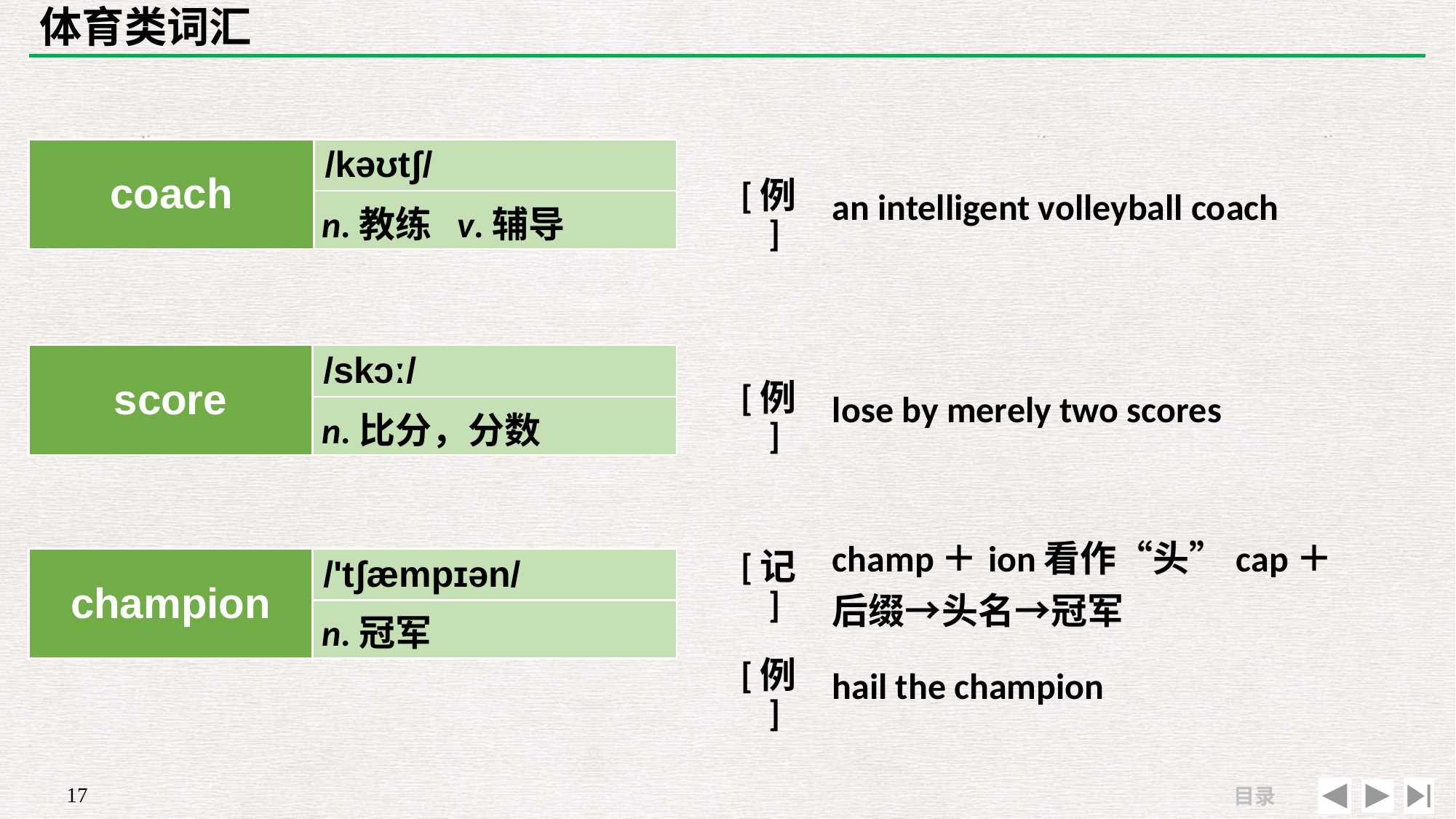

# 体育类词汇

|  |  |
| --- | --- |
| [例] | an intelligent volleyball coach |
| coach | /kəʊtʃ/ |
| --- | --- |
|  |  |
n.教练  v.辅导
|  |  |
| --- | --- |
| [例] | lose by merely two scores |
| score | /skɔː/ |
| --- | --- |
|  |  |
n.比分，分数
| [记] | champ＋ion看作“头”cap＋后缀→头名→冠军 |
| --- | --- |
| [例] | hail the champion |
| champion | /'tʃæmpɪən/ |
| --- | --- |
|  |  |
n.冠军